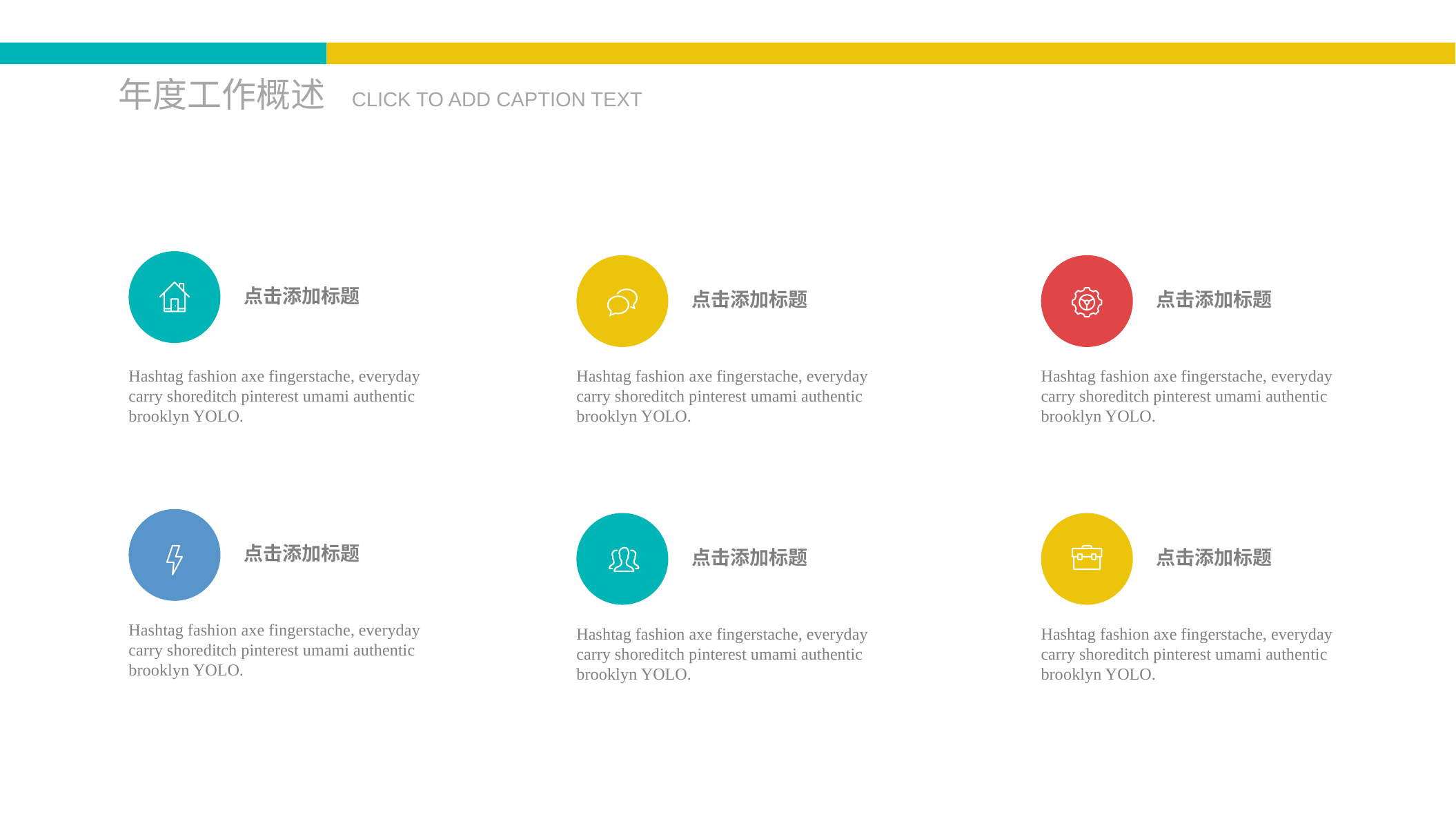

年度工作概述
CLICK TO ADD CAPTION TEXT

点击添加标题

Hashtag fashion axe fingerstache, everyday carry shoreditch pinterest umami authentic brooklyn YOLO.

点击添加标题

Hashtag fashion axe fingerstache, everyday carry shoreditch pinterest umami authentic brooklyn YOLO.

点击添加标题

Hashtag fashion axe fingerstache, everyday carry shoreditch pinterest umami authentic brooklyn YOLO.

点击添加标题

Hashtag fashion axe fingerstache, everyday carry shoreditch pinterest umami authentic brooklyn YOLO.

点击添加标题

Hashtag fashion axe fingerstache, everyday carry shoreditch pinterest umami authentic brooklyn YOLO.

点击添加标题

Hashtag fashion axe fingerstache, everyday carry shoreditch pinterest umami authentic brooklyn YOLO.